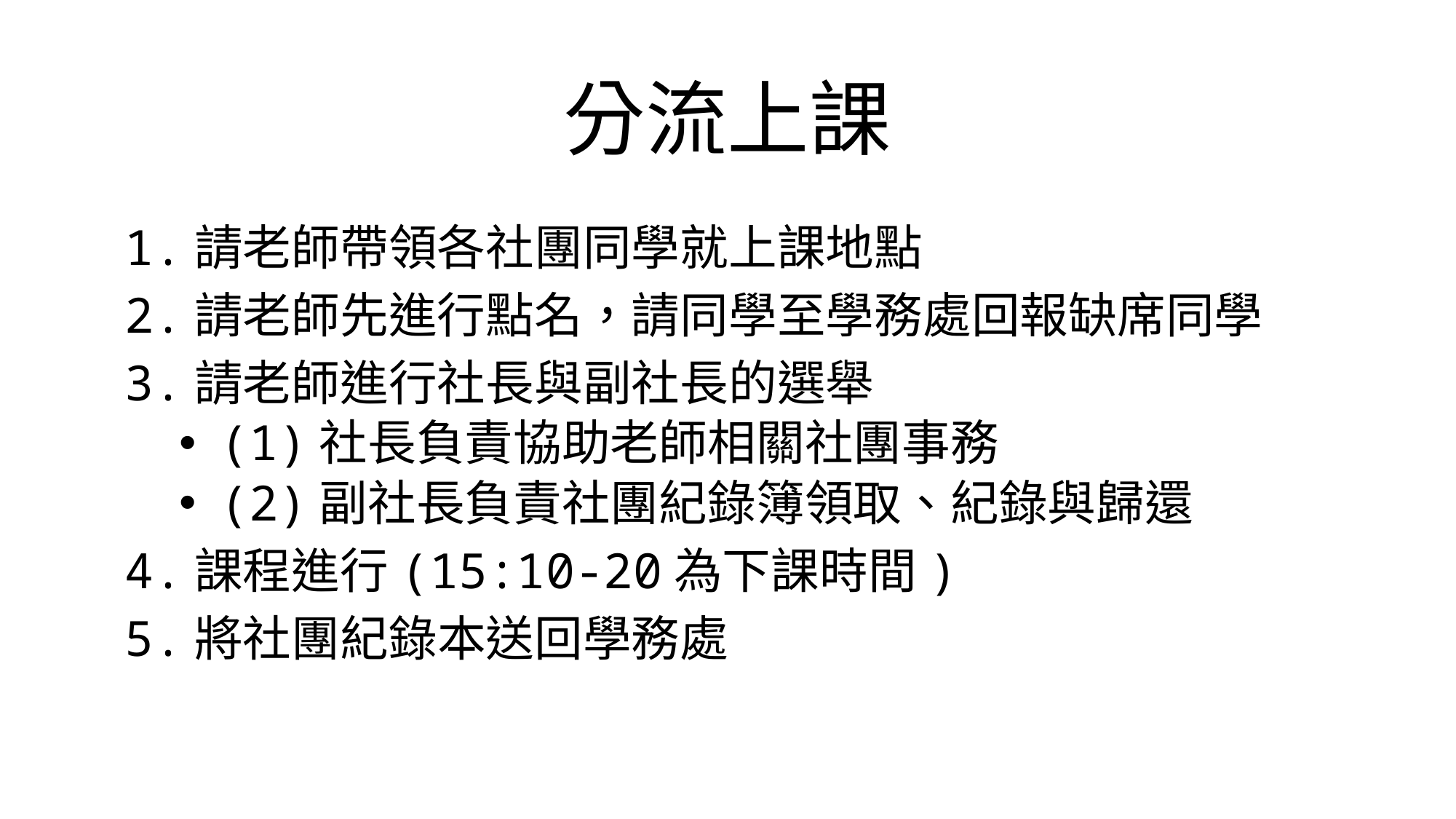

# 分流上課
1.請老師帶領各社團同學就上課地點
2.請老師先進行點名，請同學至學務處回報缺席同學
3.請老師進行社長與副社長的選舉
(1)社長負責協助老師相關社團事務
(2)副社長負責社團紀錄簿領取、紀錄與歸還
4.課程進行(15:10-20為下課時間)
5.將社團紀錄本送回學務處